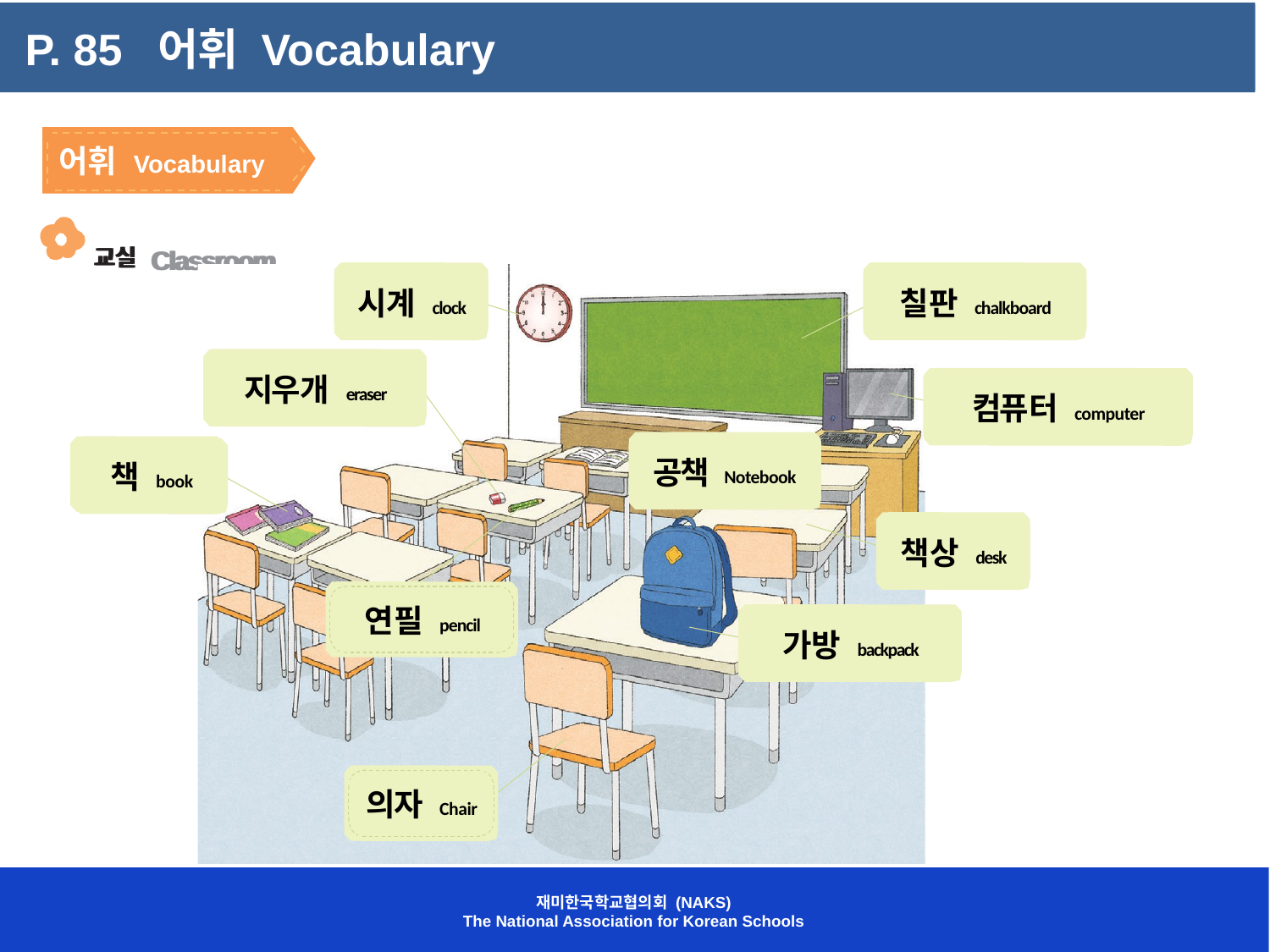

P. 85  어휘 Vocabulary
 어휘 Vocabulary

교실 Classroom

교실 Classroom
시계 clock
칠판 chalkboard

시계 clock
칠판 chalkboard

지우개 eraser
지우개 eraser

컴퓨터 computer

컴퓨터 computer

공책 Notebook
공책 Notebook
책 book

책 book

책상 desk
책상 desk

연필 pencil

가방 backpack
가방 backpack

의자 Chair

재미한국학교협의회 (NAKS)
The National Association for Korean Schools